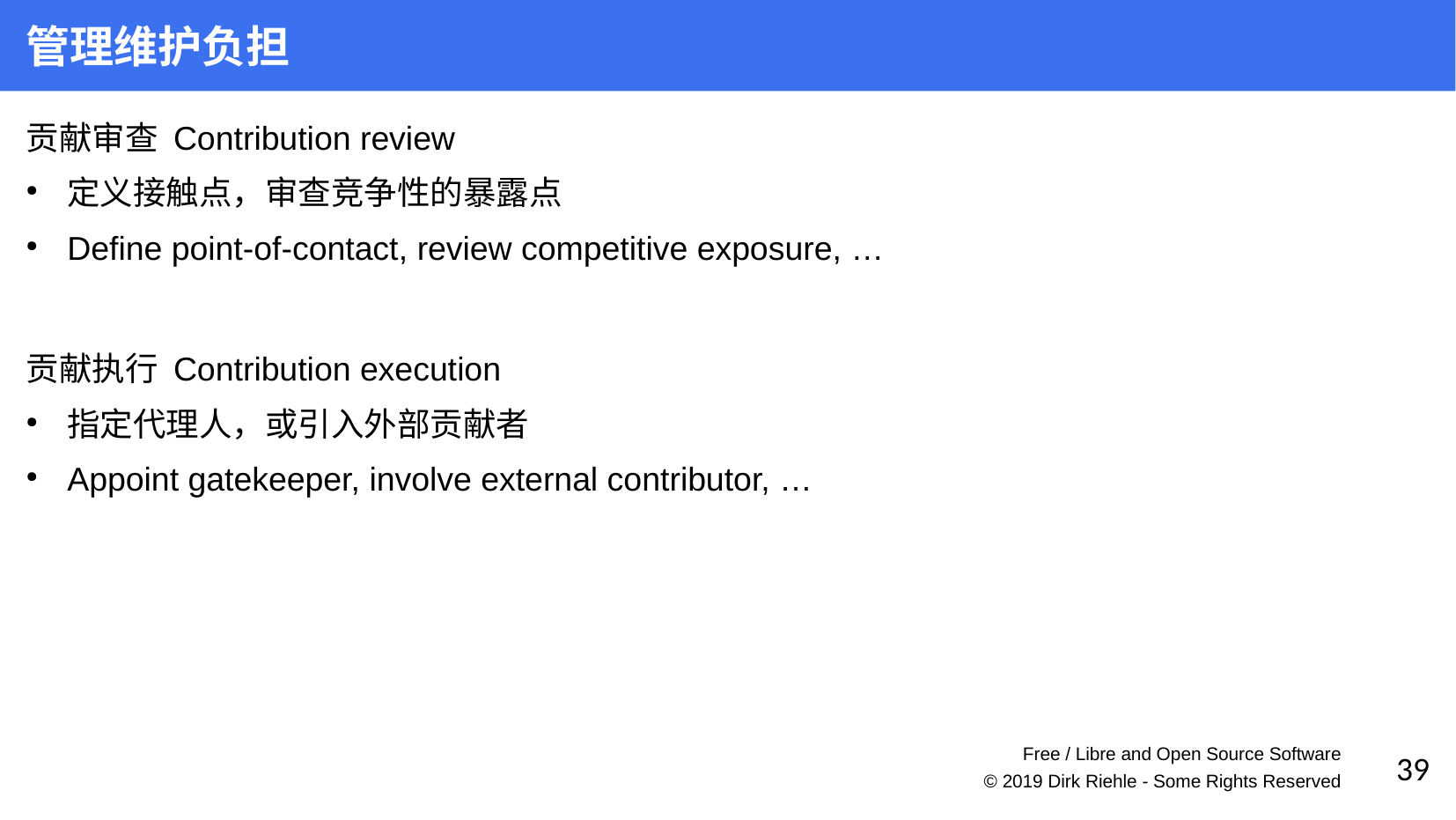

管理维护负担
贡献审查 Contribution review
定义接触点，审查竞争性的暴露点
Define point-of-contact, review competitive exposure, …

贡献执行 Contribution execution
指定代理人，或引入外部贡献者
Appoint gatekeeper, involve external contributor, …
Free / Libre and Open Source Software
39
© 2019 Dirk Riehle - Some Rights Reserved